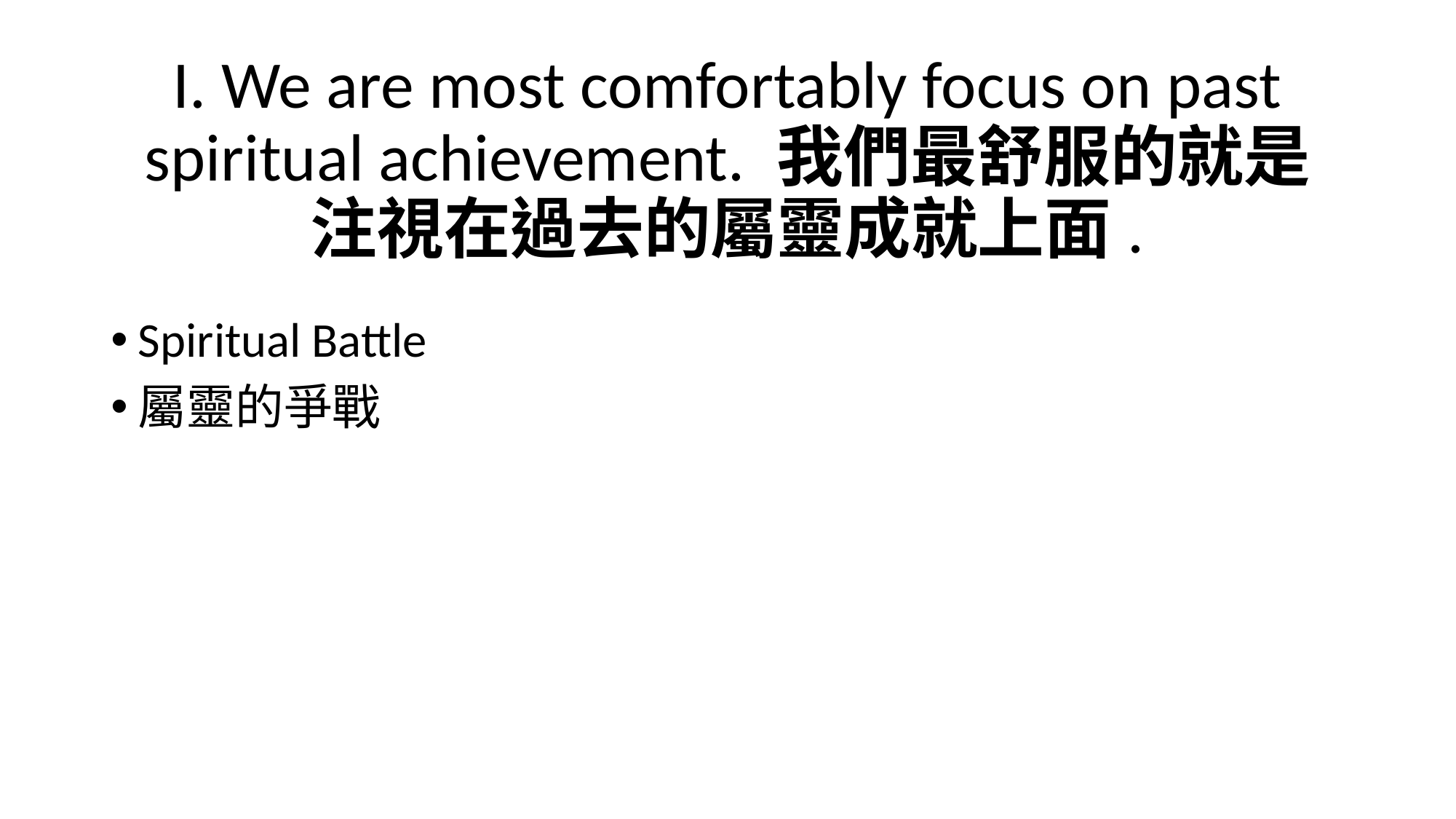

# I. We are most comfortably focus on past spiritual achievement. 我們最舒服的就是注視在過去的屬靈成就上面.
Spiritual Battle
屬靈的爭戰